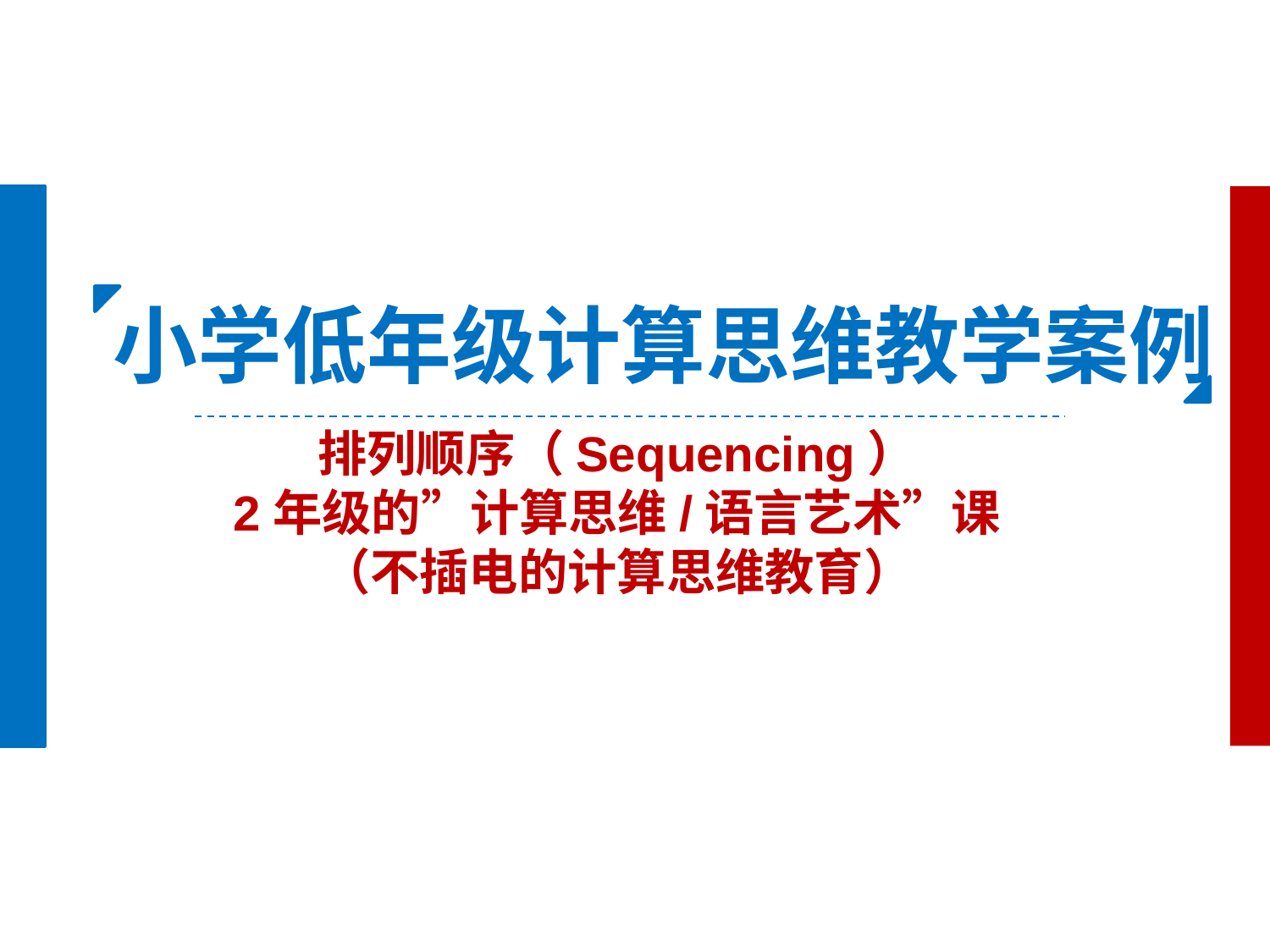

小学低年级计算思维教学案例

排列顺序（Sequencing）
2年级的”计算思维/语言艺术”课
（不插电的计算思维教育）